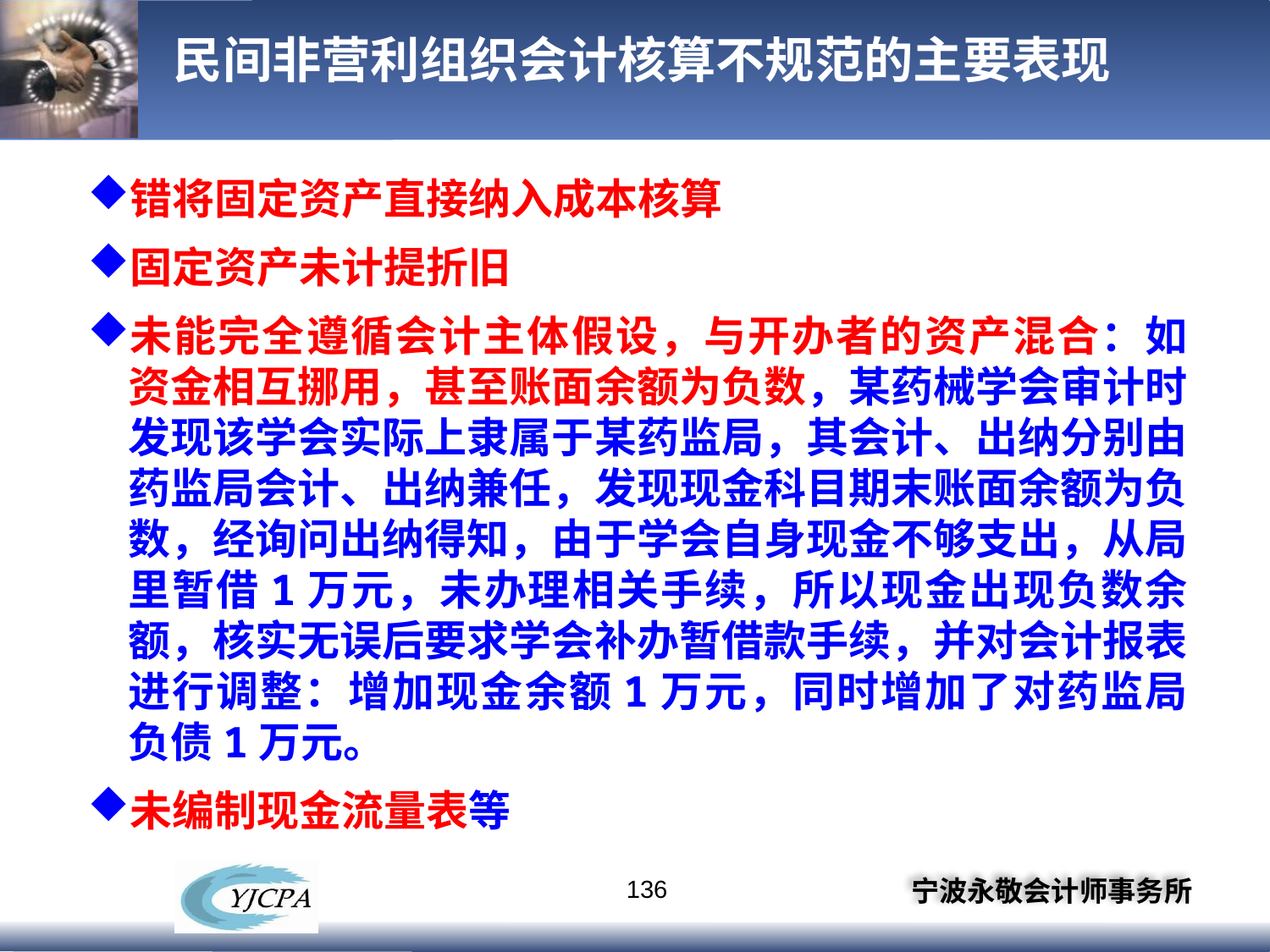

# 民间非营利组织会计核算不规范的主要表现
错将固定资产直接纳入成本核算
固定资产未计提折旧
未能完全遵循会计主体假设，与开办者的资产混合：如资金相互挪用，甚至账面余额为负数，某药械学会审计时发现该学会实际上隶属于某药监局，其会计、出纳分别由药监局会计、出纳兼任，发现现金科目期末账面余额为负数，经询问出纳得知，由于学会自身现金不够支出，从局里暂借1万元，未办理相关手续，所以现金出现负数余额，核实无误后要求学会补办暂借款手续，并对会计报表进行调整：增加现金余额1万元，同时增加了对药监局负债1万元。
未编制现金流量表等